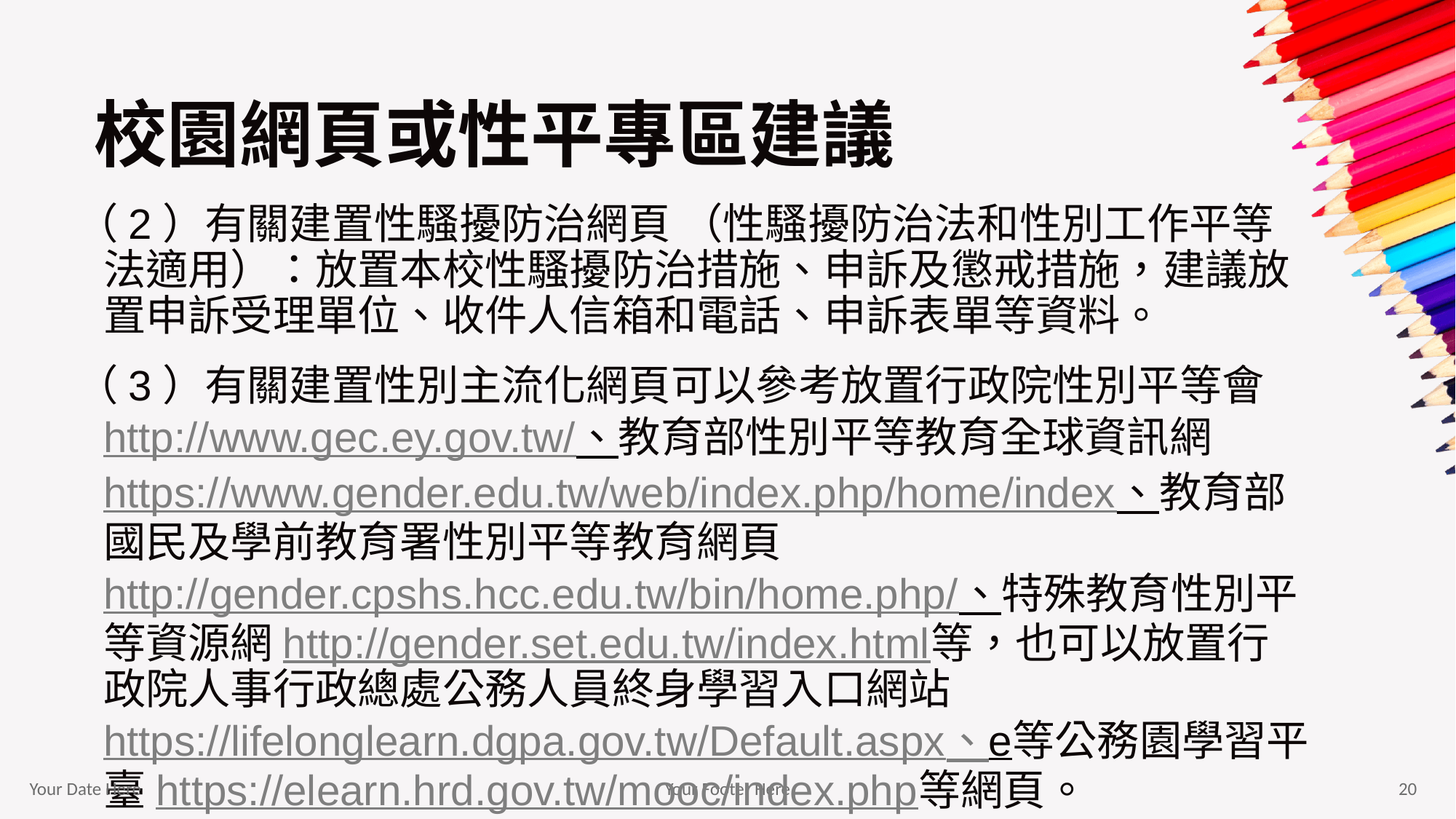

# 校園網頁或性平專區建議
（2）有關建置性騷擾防治網頁 （性騷擾防治法和性別工作平等法適用）：放置本校性騷擾防治措施、申訴及懲戒措施，建議放置申訴受理單位、收件人信箱和電話、申訴表單等資料。
（3）有關建置性別主流化網頁可以參考放置行政院性別平等會http://www.gec.ey.gov.tw/、教育部性別平等教育全球資訊網https://www.gender.edu.tw/web/index.php/home/index、教育部國民及學前教育署性別平等教育網頁http://gender.cpshs.hcc.edu.tw/bin/home.php/、特殊教育性別平等資源網http://gender.set.edu.tw/index.html等，也可以放置行政院人事行政總處公務人員終身學習入口網站https://lifelonglearn.dgpa.gov.tw/Default.aspx、e等公務園學習平臺https://elearn.hrd.gov.tw/mooc/index.php等網頁。

Your Date Here
Your Footer Here
20